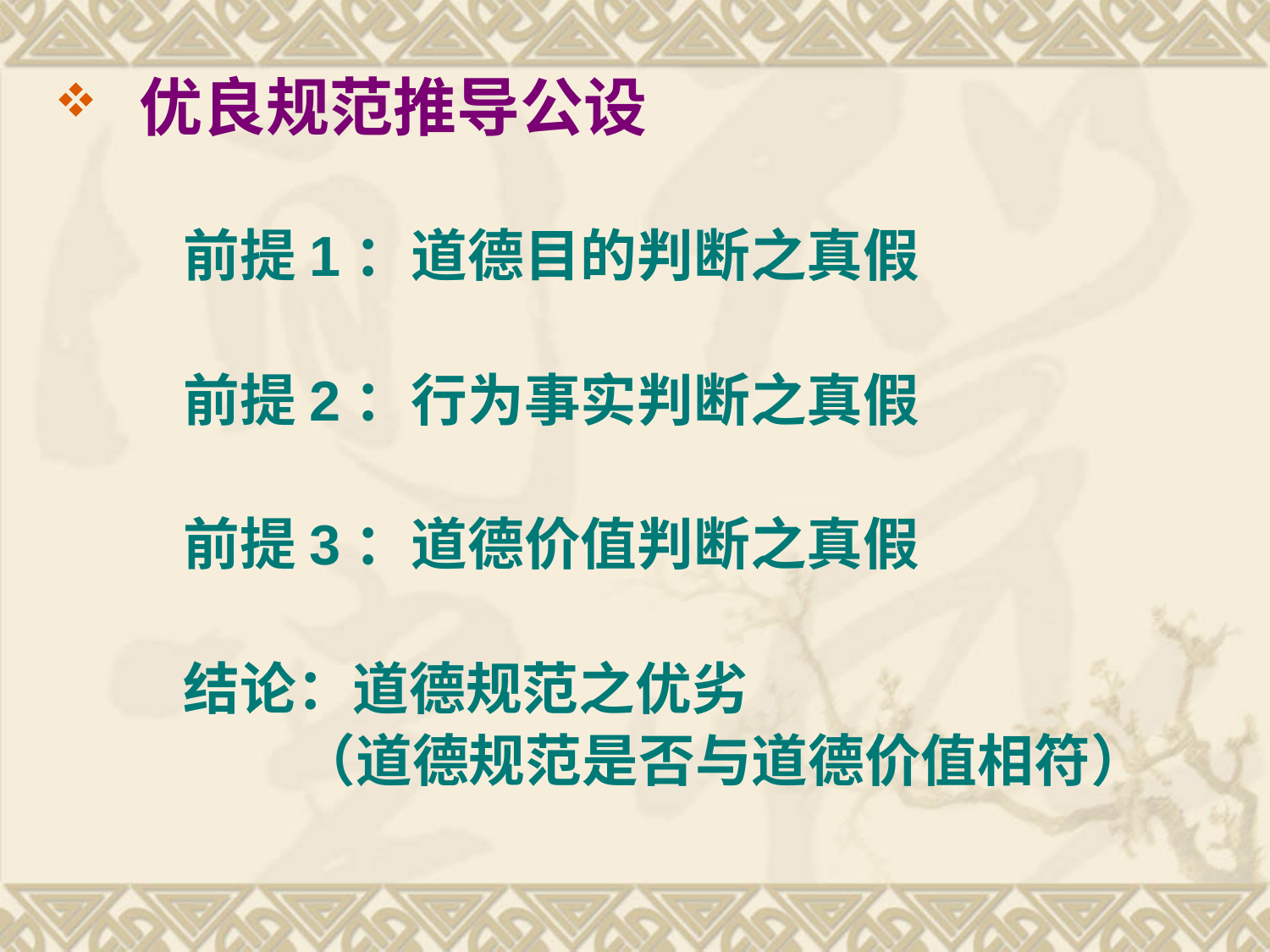

优良规范推导公设

    前提1：道德目的判断之真假

    前提2：行为事实判断之真假

    前提3：道德价值判断之真假

    结论：道德规范之优劣
             （道德规范是否与道德价值相符）